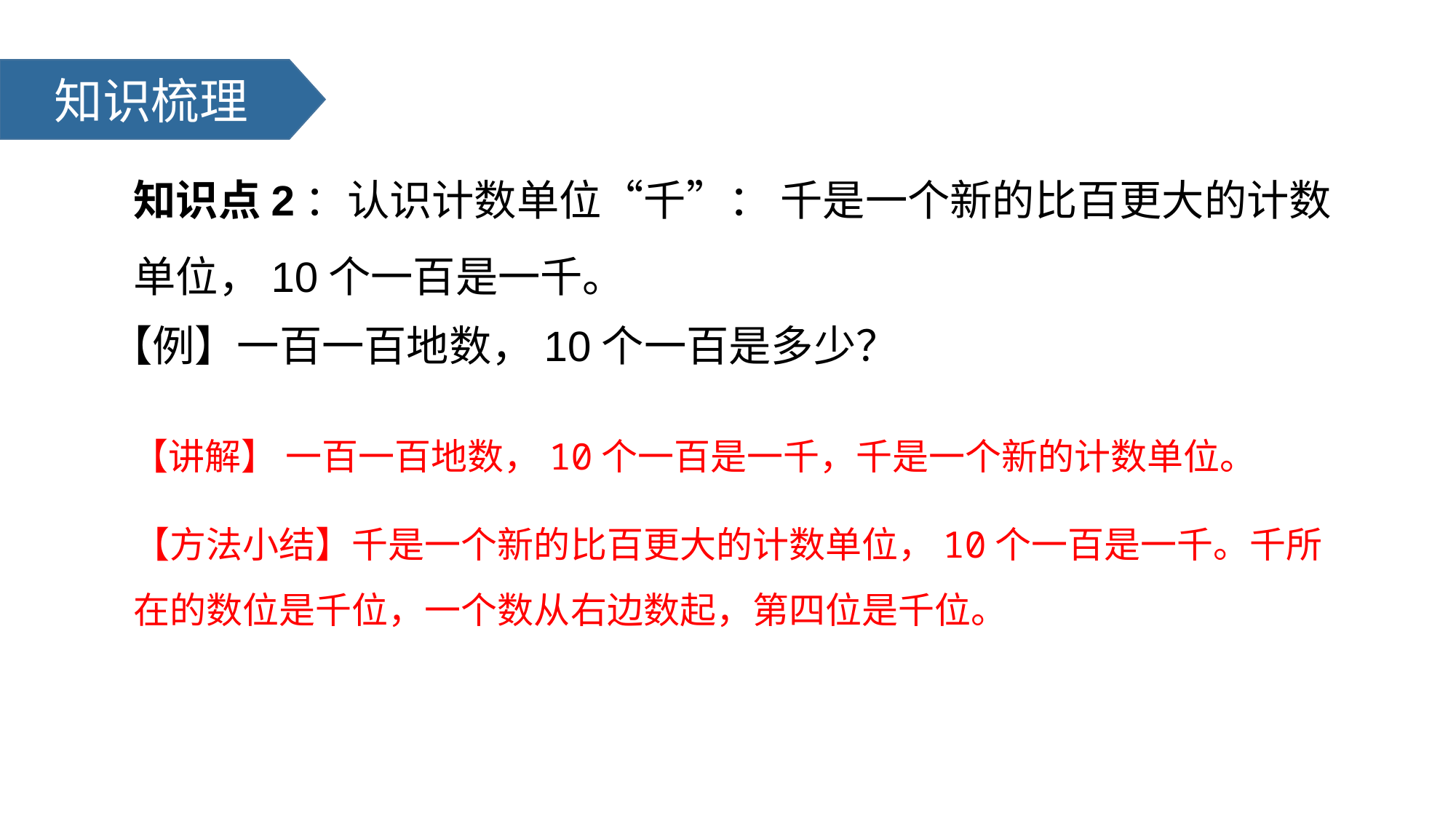

知识梳理
知识点2：认识计数单位“千”： 千是一个新的比百更大的计数单位，10个一百是一千。
【例】一百一百地数，10个一百是多少？
【讲解】 一百一百地数，10个一百是一千，千是一个新的计数单位。
【方法小结】千是一个新的比百更大的计数单位，10个一百是一千。千所在的数位是千位，一个数从右边数起，第四位是千位。